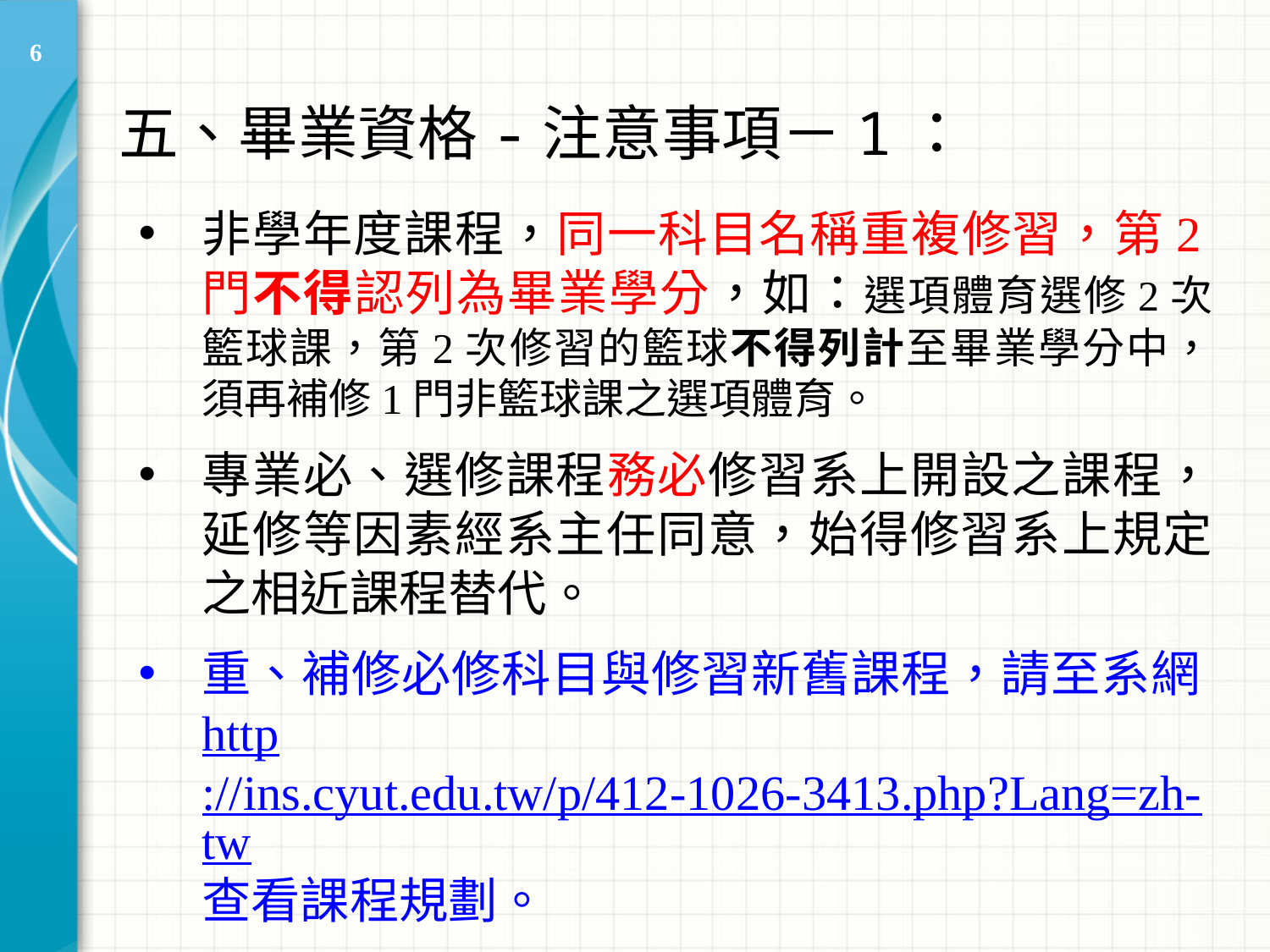

6
# 五、畢業資格-注意事項－1：
非學年度課程，同一科目名稱重複修習，第2門不得認列為畢業學分，如：選項體育選修2次籃球課，第2次修習的籃球不得列計至畢業學分中，須再補修1門非籃球課之選項體育。
專業必、選修課程務必修習系上開設之課程，延修等因素經系主任同意，始得修習系上規定之相近課程替代。
重、補修必修科目與修習新舊課程，請至系網http://ins.cyut.edu.tw/p/412-1026-3413.php?Lang=zh-tw查看課程規劃。